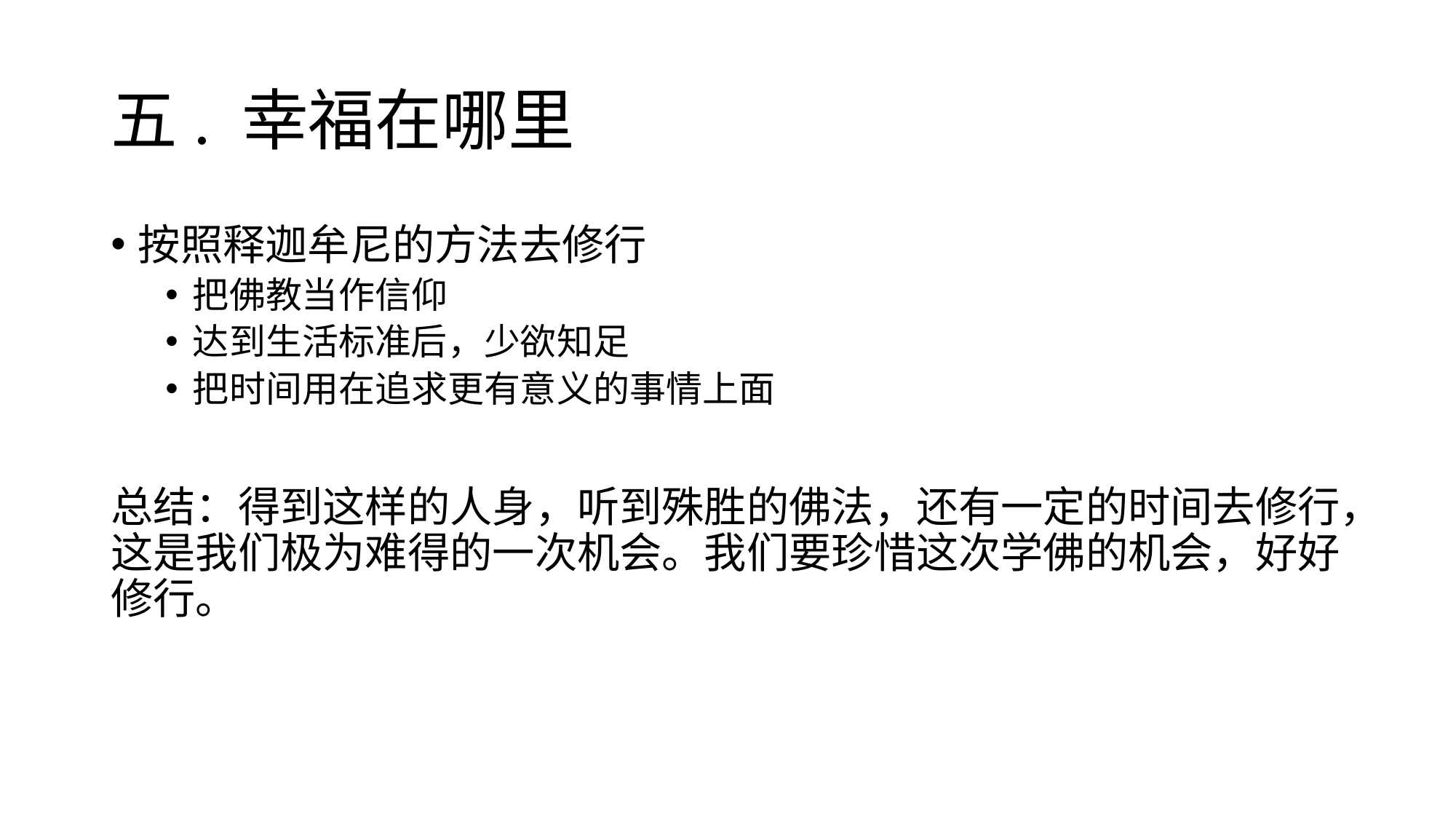

# 五. 幸福在哪里
按照释迦牟尼的方法去修行
把佛教当作信仰
达到生活标准后，少欲知足
把时间用在追求更有意义的事情上面

总结：得到这样的人身，听到殊胜的佛法，还有一定的时间去修行，这是我们极为难得的一次机会。我们要珍惜这次学佛的机会，好好修行。